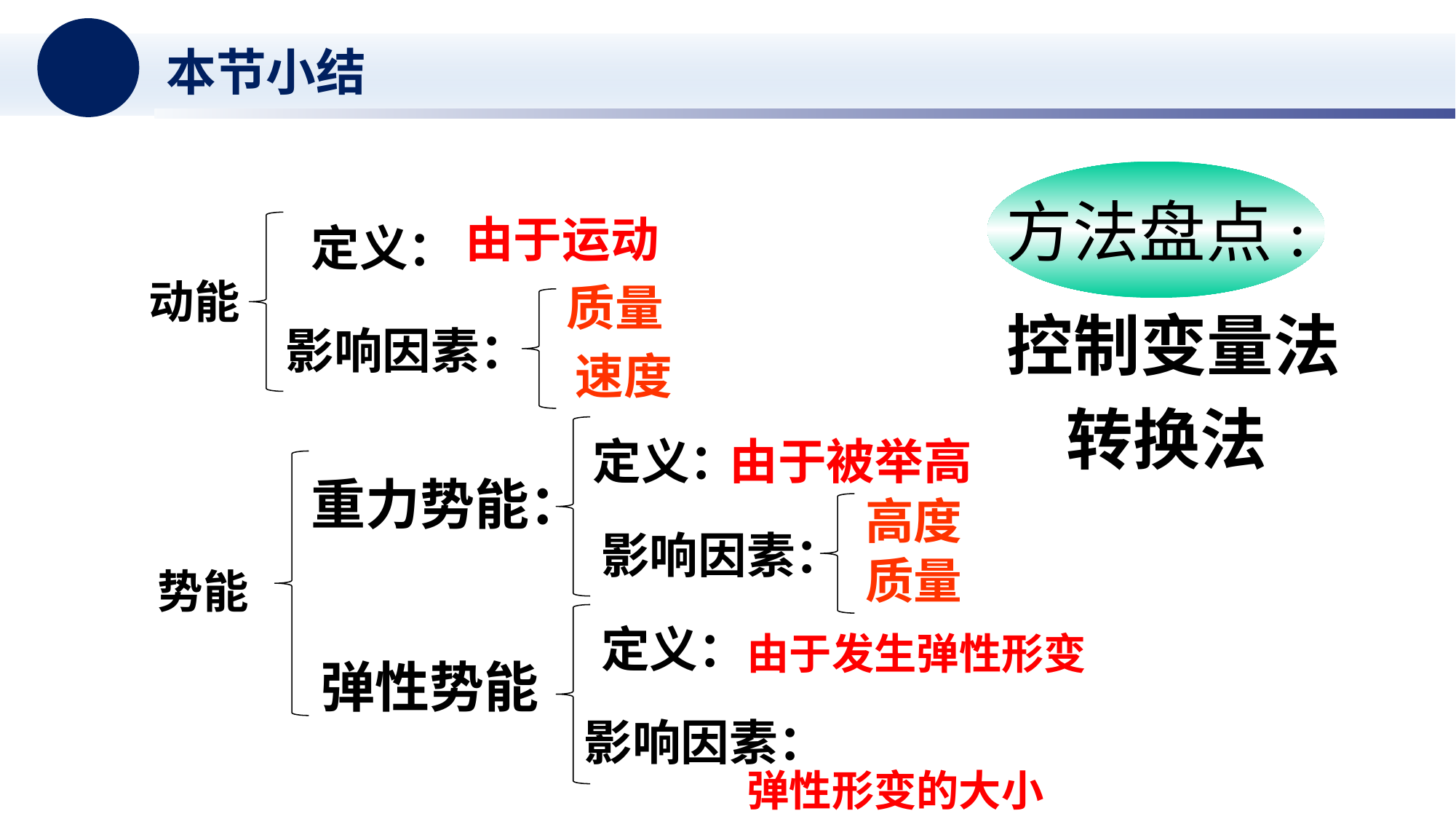

本节小结

方法盘点:
由于运动

定义：
动能
质量

控制变量法
影响因素：
速度
转换法

定义：
由于被举高

重力势能：
高度

影响因素：
势能
质量

定义：
由于发生弹性形变
弹性势能
影响因素：
弹性形变的大小